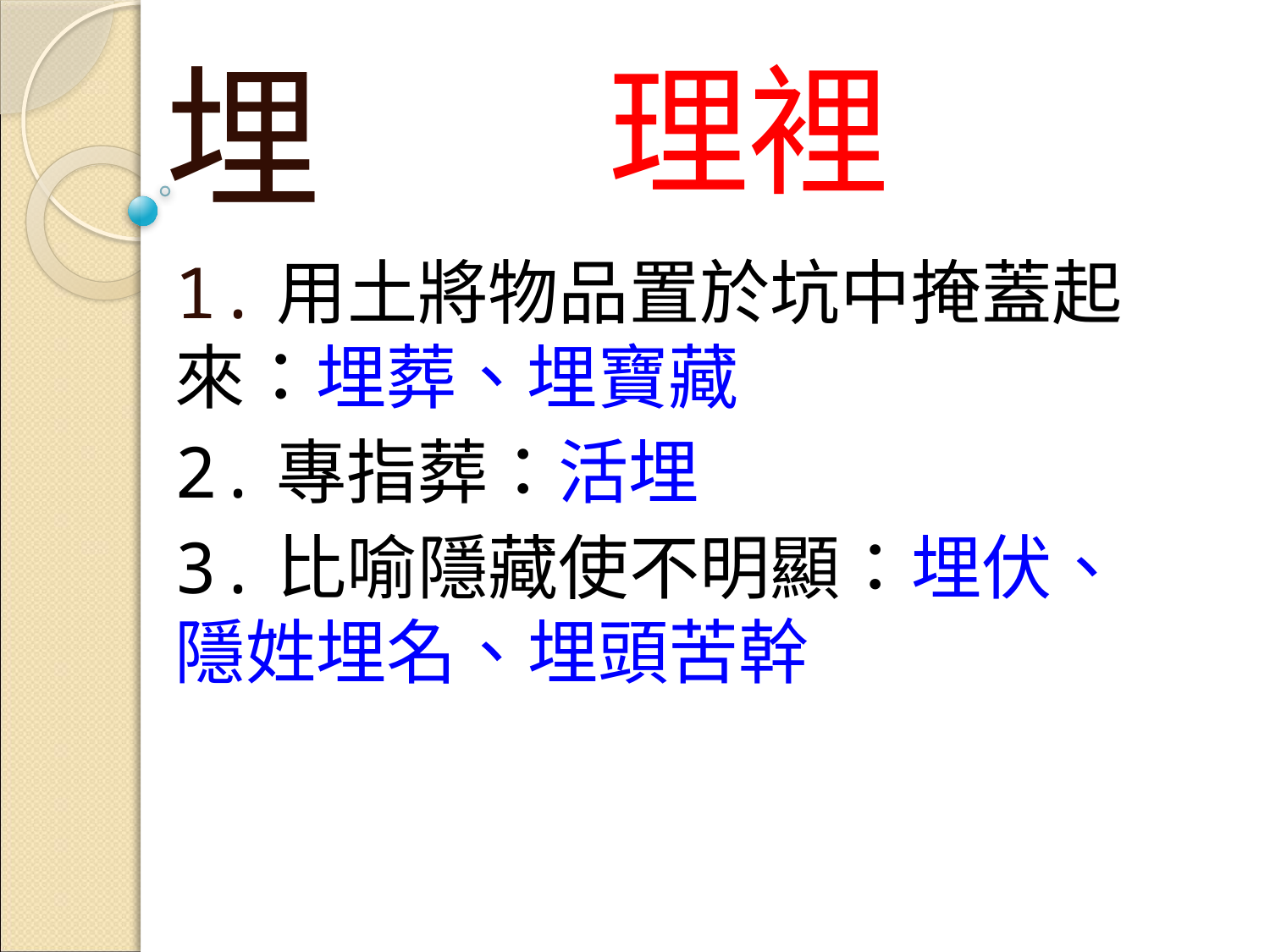

埋
# 理裡
1.用土將物品置於坑中掩蓋起來：埋葬、埋寶藏
2.專指葬：活埋
3.比喻隱藏使不明顯：埋伏、隱姓埋名、埋頭苦幹